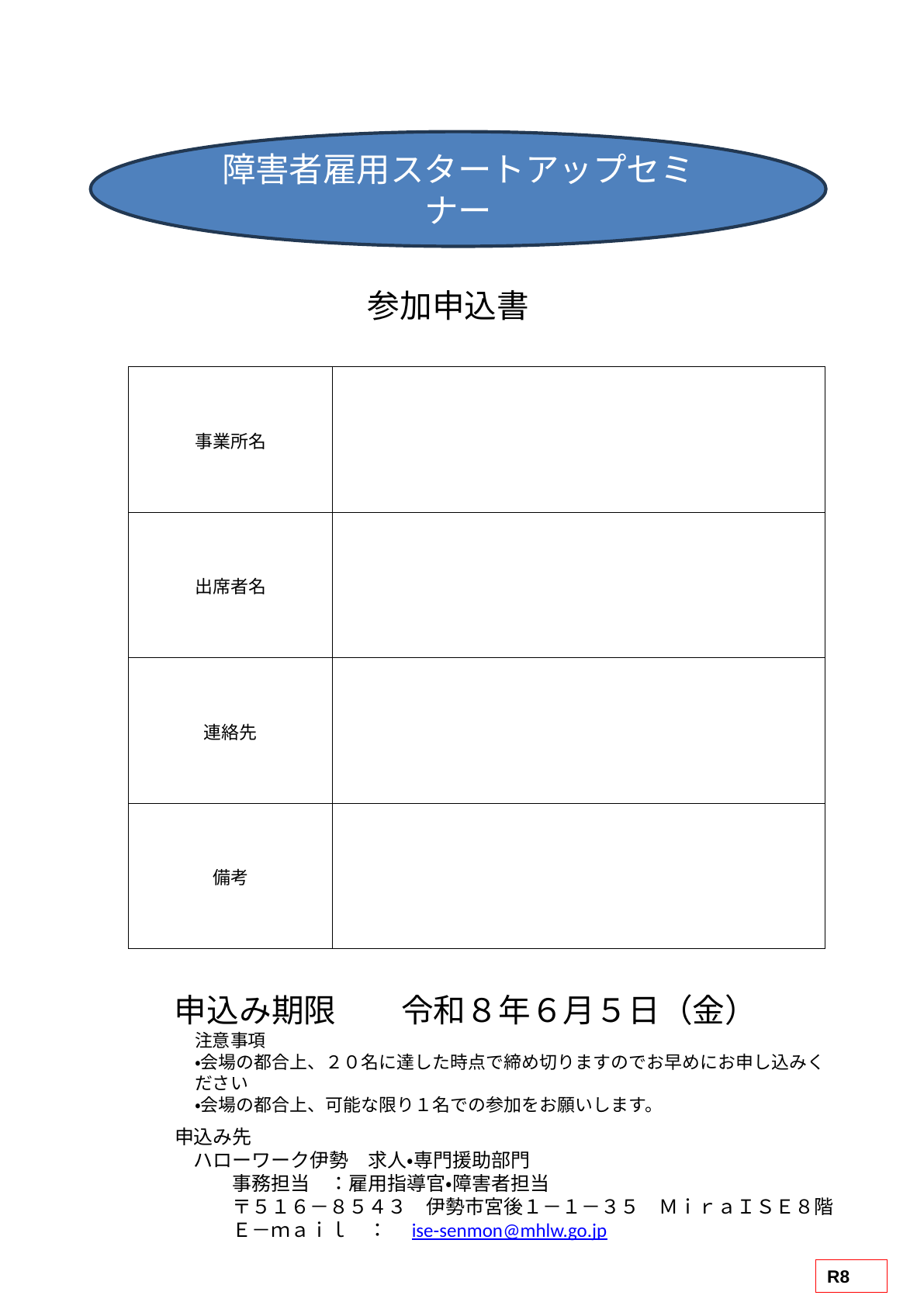

障害者雇用スタートアップセミナー
参加申込書
| 事業所名 |  |
| --- | --- |
| 出席者名 |  |
| 連絡先 |  |
| 備考 |  |
申込み期限　　令和８年６月５日（金）
注意事項
・会場の都合上、２０名に達した時点で締め切りますのでお早めにお申し込みください
・会場の都合上、可能な限り１名での参加をお願いします。
申込み先
　ハローワーク伊勢　求人・専門援助部門
　　　事務担当　：雇用指導官・障害者担当
　　　〒５１６－８５４３　伊勢市宮後１－１－３５　ＭｉｒａＩＳＥ８階
　　　Ｅ－ｍａｉｌ　：　ise-senmon@mhlw.go.jp

R8